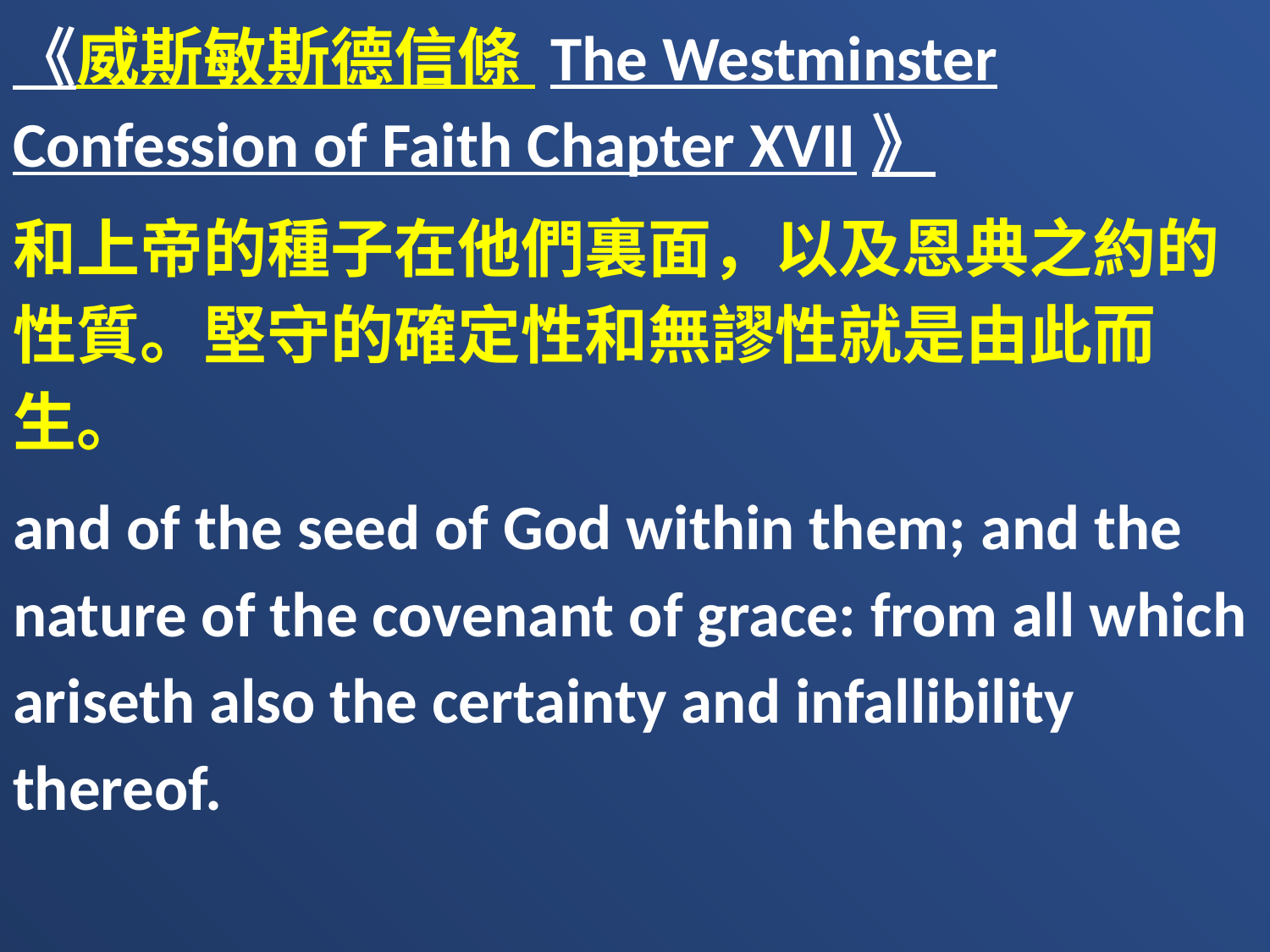

《威斯敏斯德信條 The Westminster Confession of Faith Chapter XVII》
和上帝的種子在他們裏面，以及恩典之約的性質。堅守的確定性和無謬性就是由此而生。
and of the seed of God within them; and the nature of the covenant of grace: from all which ariseth also the certainty and infallibility thereof.